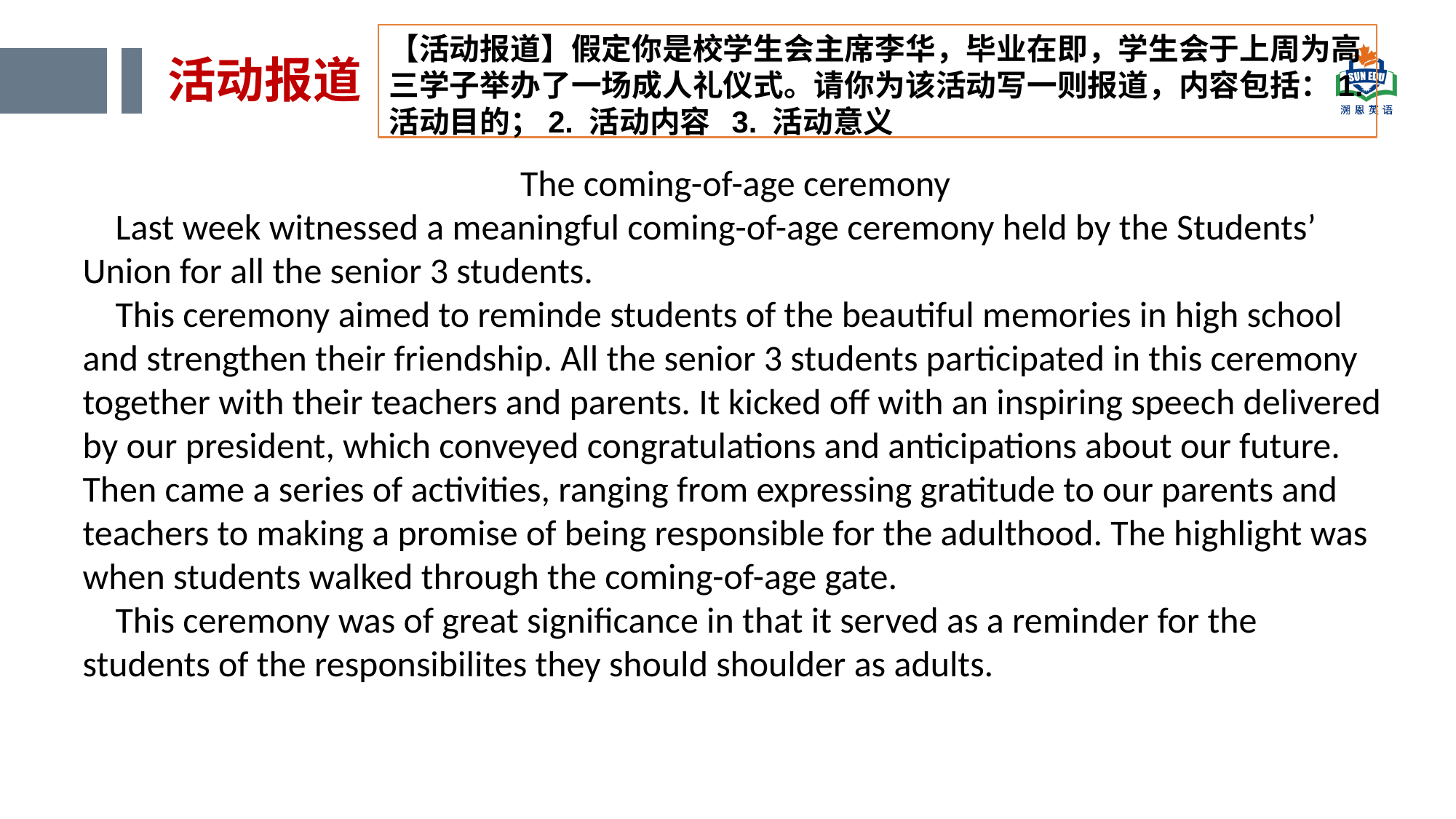

【活动报道】假定你是校学生会主席李华，毕业在即，学生会于上周为高三学子举办了一场成人礼仪式。请你为该活动写一则报道，内容包括：1. 活动目的；2. 活动内容  3. 活动意义
活动报道

The coming-of-age ceremony
    Last week witnessed a meaningful coming-of-age ceremony held by the Students’ Union for all the senior 3 students.
    This ceremony aimed to reminde students of the beautiful memories in high school and strengthen their friendship. All the senior 3 students participated in this ceremony together with their teachers and parents. It kicked off with an inspiring speech delivered by our president, which conveyed congratulations and anticipations about our future. Then came a series of activities, ranging from expressing gratitude to our parents and teachers to making a promise of being responsible for the adulthood. The highlight was when students walked through the coming-of-age gate.
    This ceremony was of great significance in that it served as a reminder for the students of the responsibilites they should shoulder as adults.

添加标题
21